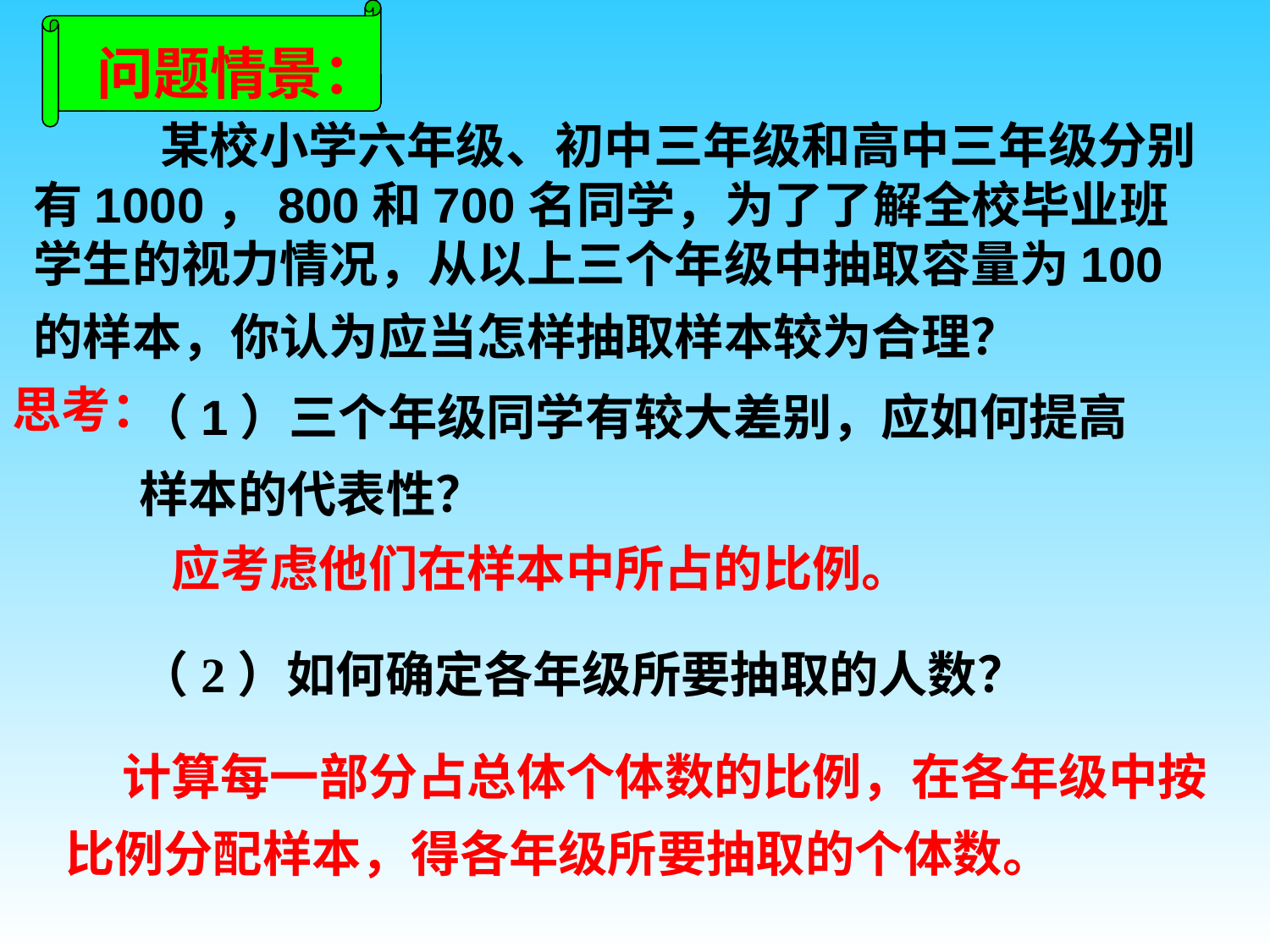

某校小学六年级、初中三年级和高中三年级分别有1000，800和700名同学，为了了解全校毕业班学生的视力情况，从以上三个年级中抽取容量为100的样本，你认为应当怎样抽取样本较为合理？
问题情景：
（1）三个年级同学有较大差别，应如何提高样本的代表性？
思考：
应考虑他们在样本中所占的比例。
（2）如何确定各年级所要抽取的人数？
    计算每一部分占总体个体数的比例，在各年级中按比例分配样本，得各年级所要抽取的个体数。